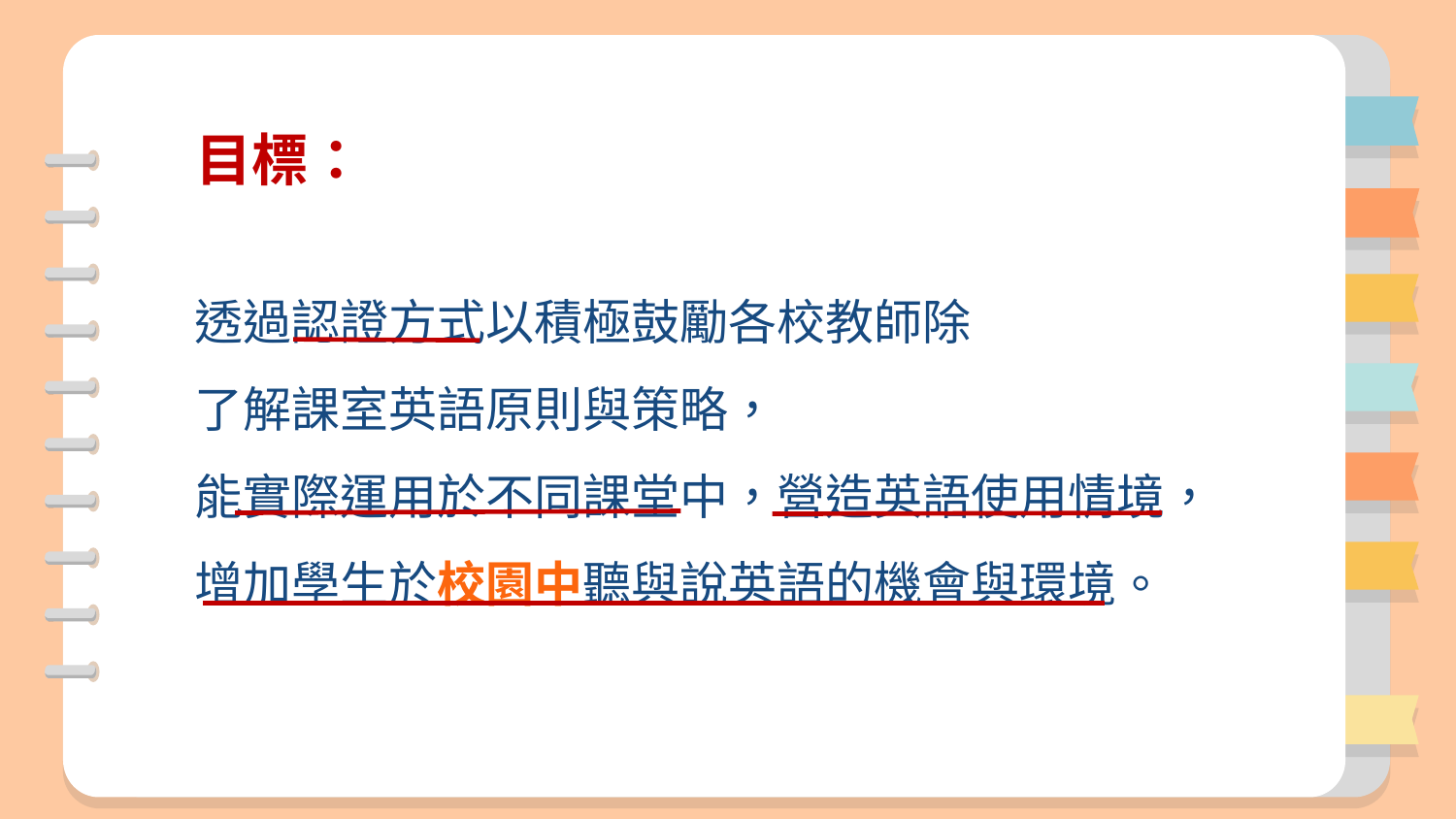

# 目標：
透過認證方式以積極鼓勵各校教師除
了解課室英語原則與策略，
能實際運用於不同課堂中，營造英語使用情境，
增加學生於校園中聽與說英語的機會與環境。